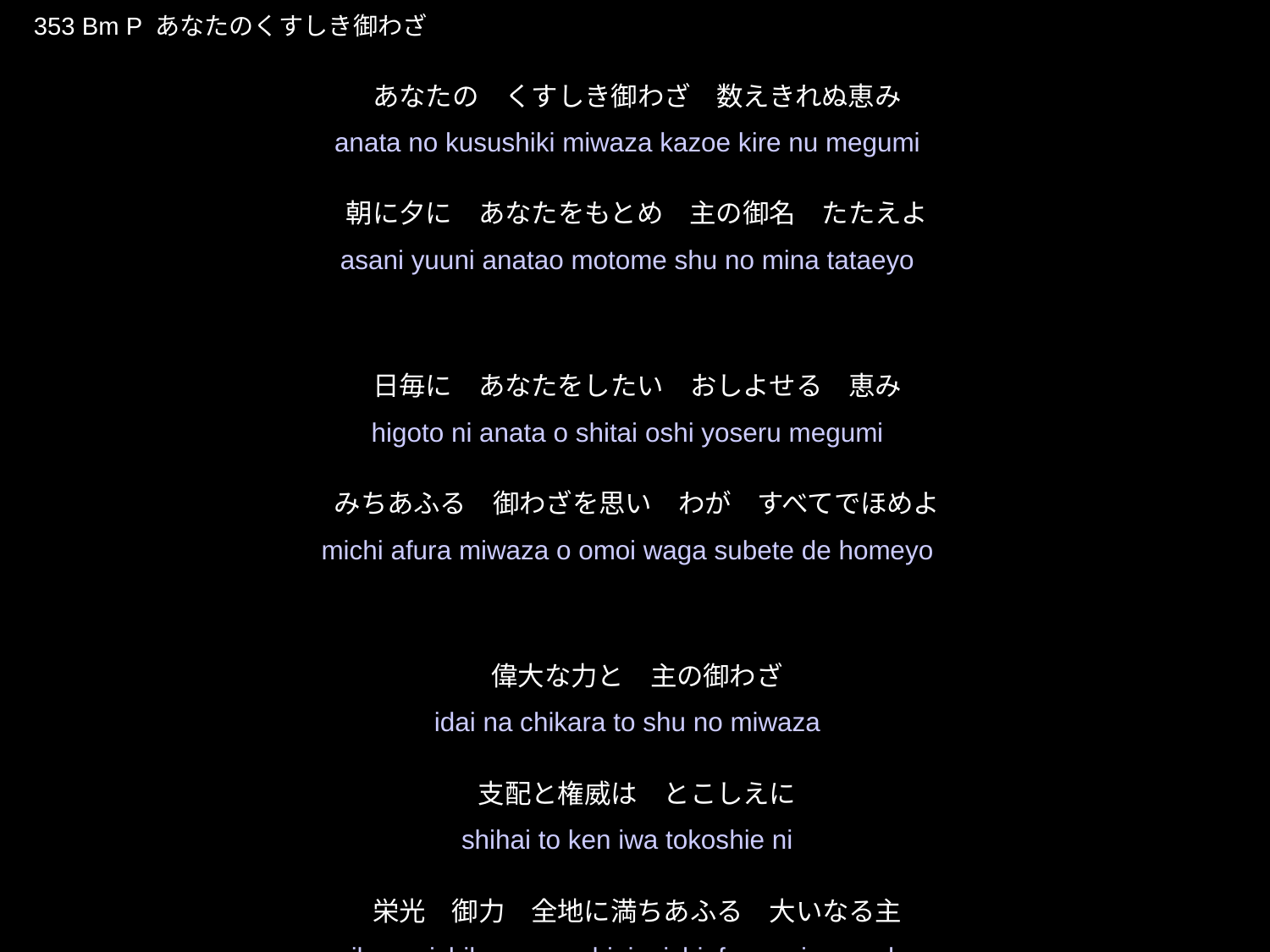

あなたのくすしきみわざ
★P
353 Bm P あなたのくすしき御わざ
あなたの　くすしき御わざ　数えきれぬ恵み
朝に夕に　あなたをもとめ　主の御名　たたえよ
日毎に　あなたをしたい　おしよせる　恵み
みちあふる　御わざを思い　わが　すべてでほめよ
偉大な力と　主の御わざ
支配と権威は　とこしえに
栄光　御力　全地に満ちあふる　大いなる主
★４
anata no kusushiki miwaza kazoe kire nu megumi
asani yuuni anatao motome shu no mina tataeyo
higoto ni anata o shitai oshi yoseru megumi
michi afura miwaza o omoi waga subete de homeyo
idai na chikara to shu no miwaza
shihai to ken iwa tokoshie ni
eikoo michikara zen chini michiafuru ooi naru shu